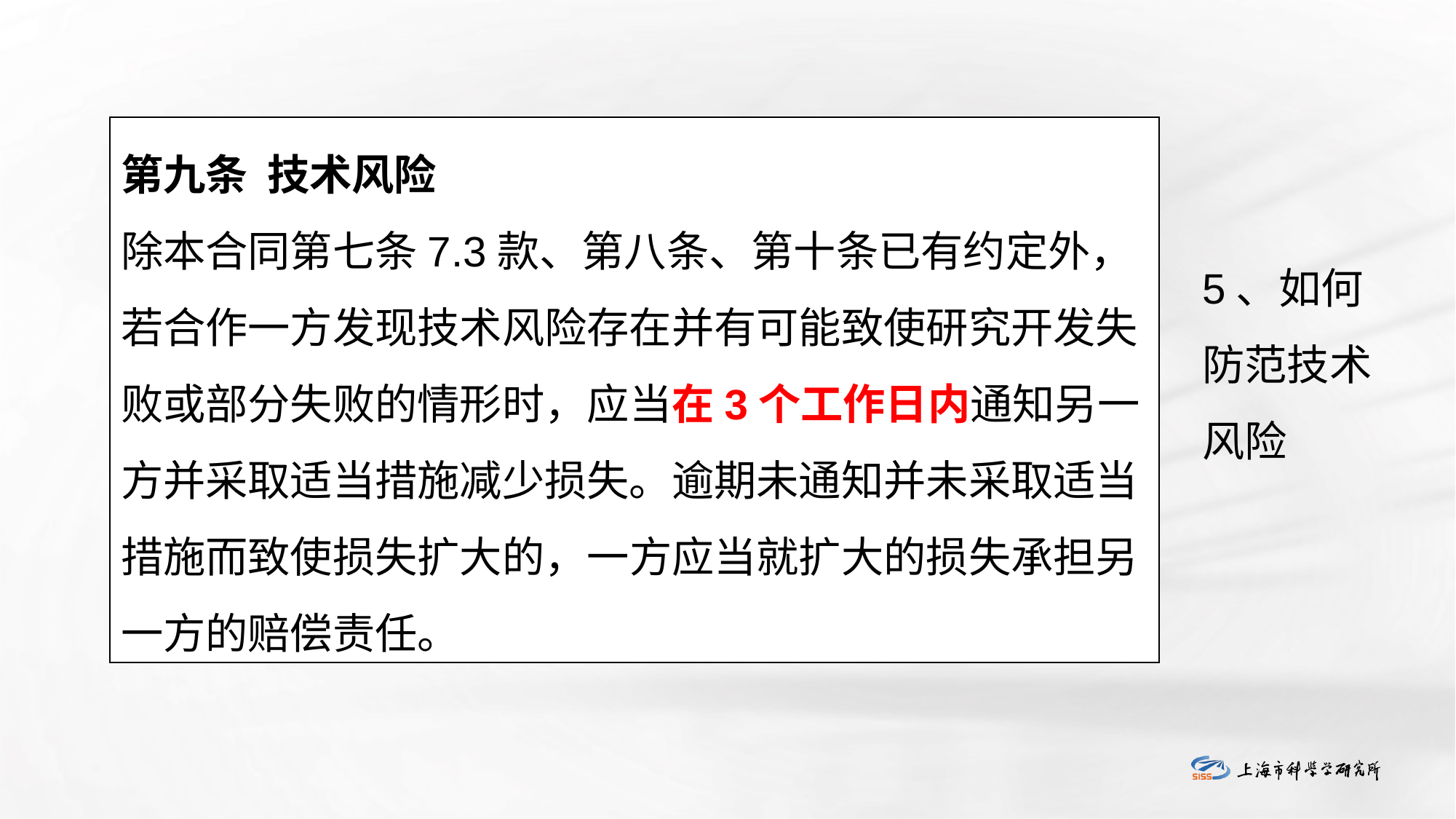

第九条  技术风险
除本合同第七条7.3款、第八条、第十条已有约定外，若合作一方发现技术风险存在并有可能致使研究开发失败或部分失败的情形时，应当在3个工作日内通知另一方并采取适当措施减少损失。逾期未通知并未采取适当措施而致使损失扩大的，一方应当就扩大的损失承担另一方的赔偿责任。
5、如何防范技术风险